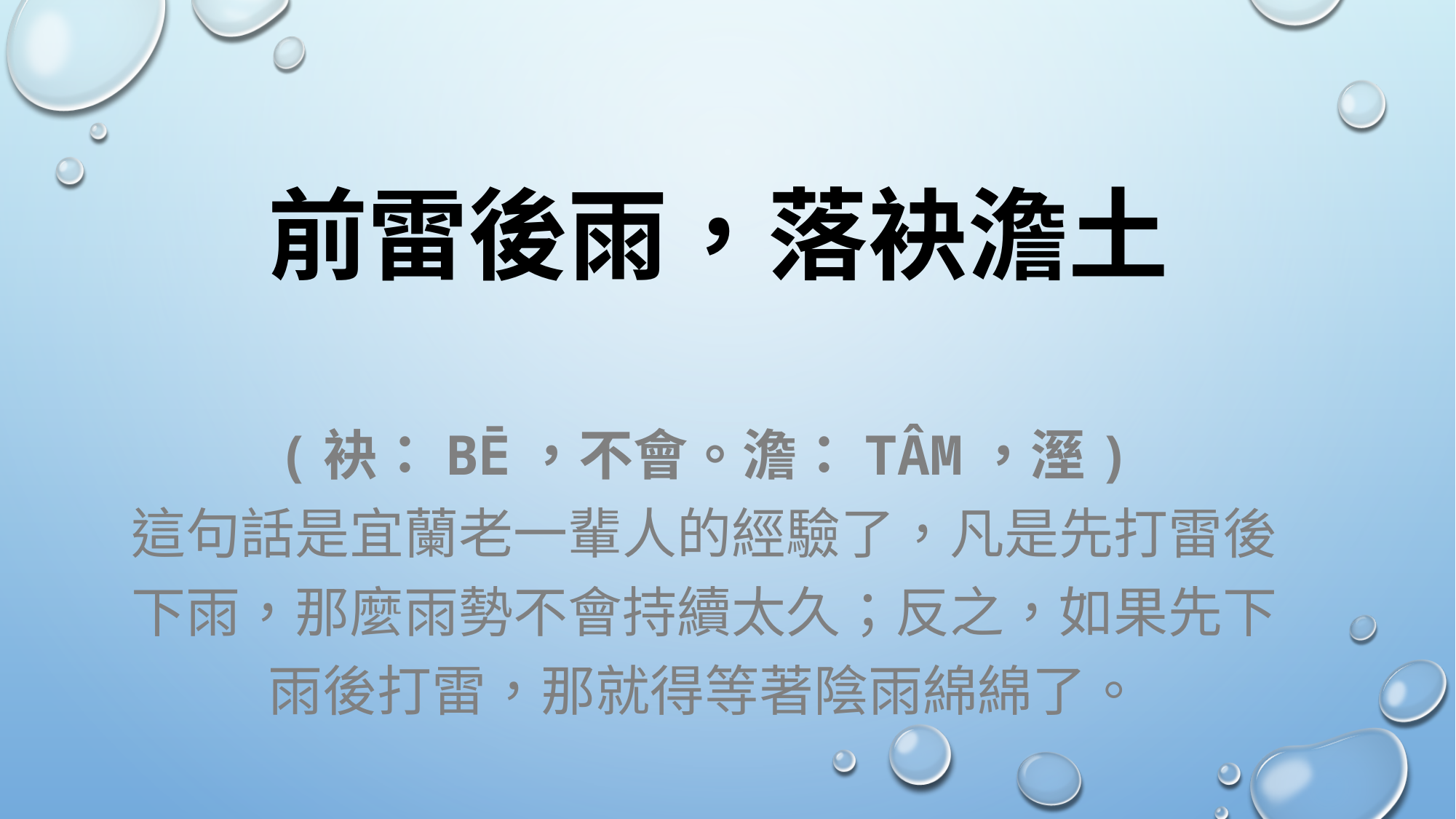

# 前雷後雨，落袂澹土
(袂：bē，不會。澹：tâm，溼)
這句話是宜蘭老一輩人的經驗了，凡是先打雷後下雨，那麼雨勢不會持續太久；反之，如果先下雨後打雷，那就得等著陰雨綿綿了。